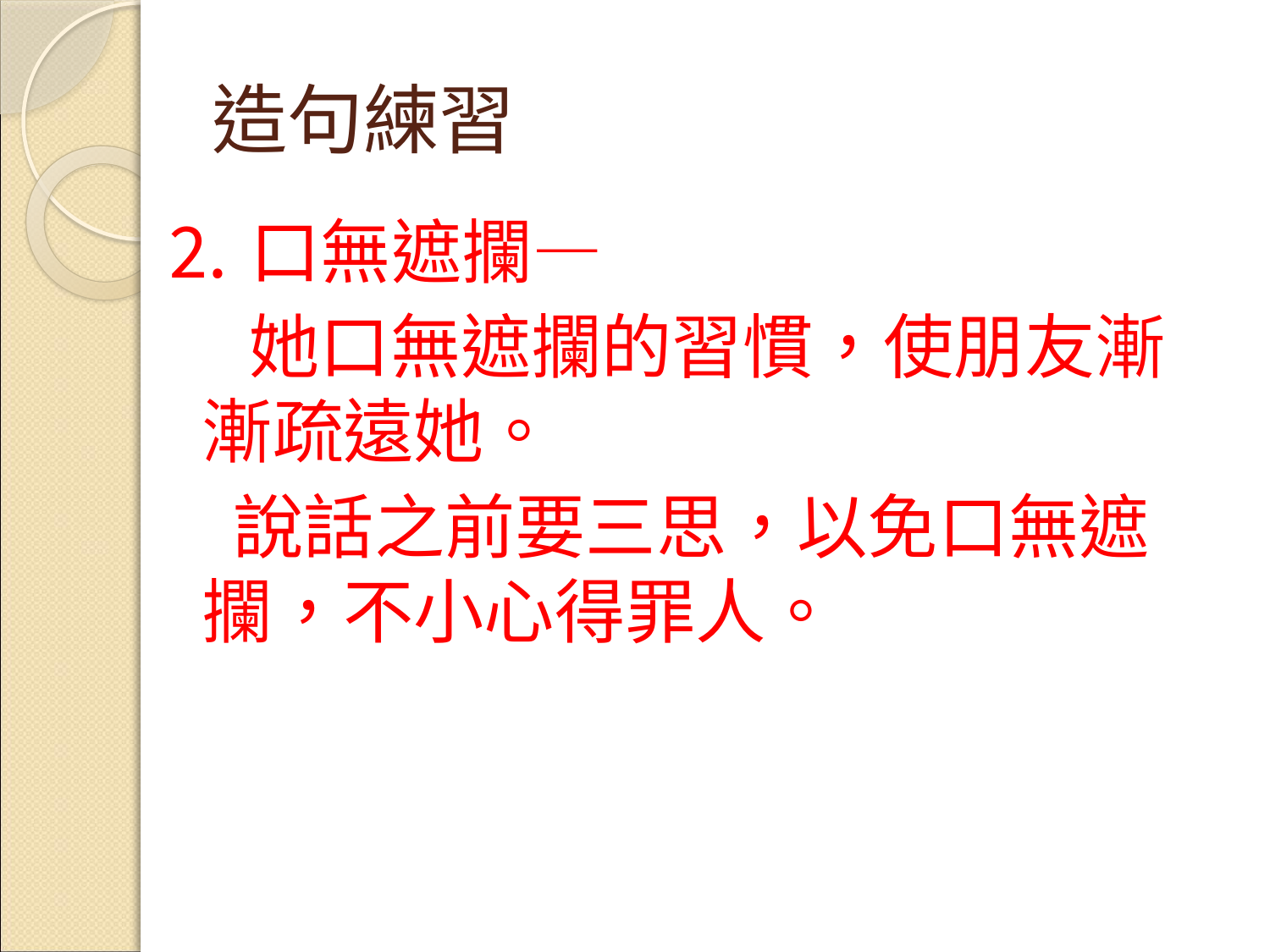

造句練習
⒉口無遮攔—
　 她口無遮攔的習慣，使朋友漸漸疏遠她。
　說話之前要三思，以免口無遮攔，不小心得罪人。